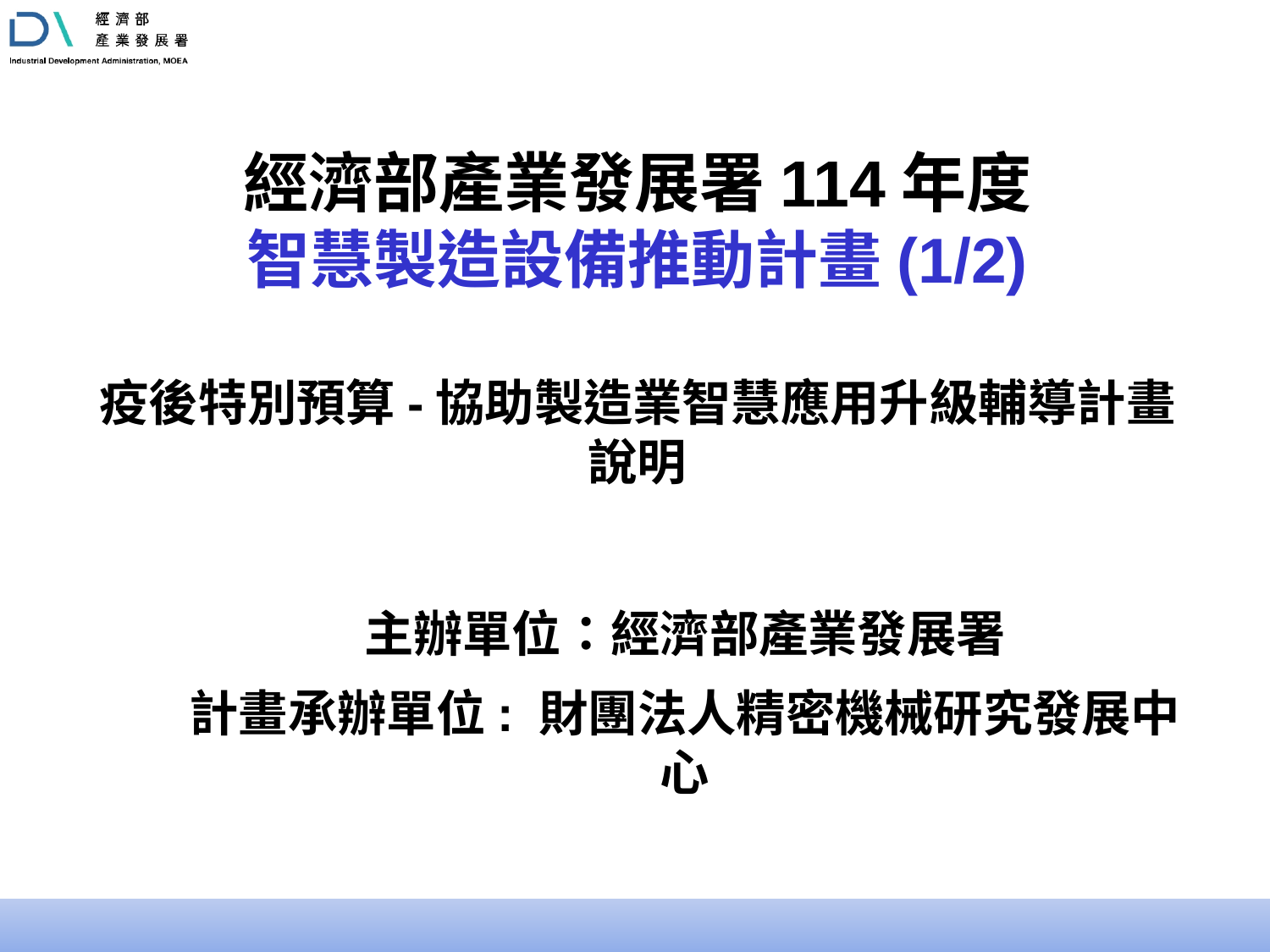

# 經濟部產業發展署114年度 智慧製造設備推動計畫(1/2) 疫後特別預算-協助製造業智慧應用升級輔導計畫 說明
主辦單位：經濟部產業發展署
計畫承辦單位: 財團法人精密機械研究發展中心